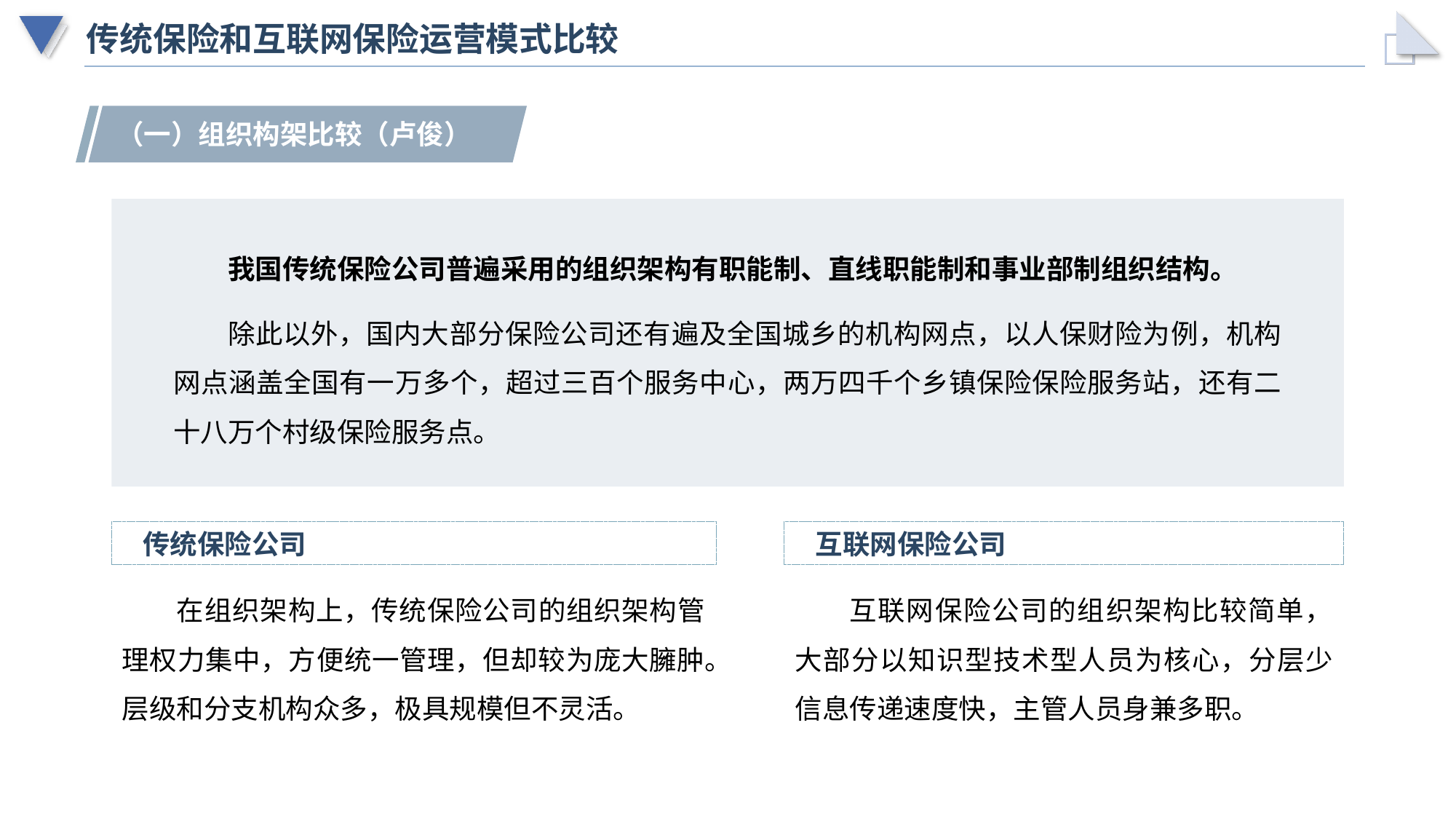

# 传统保险和互联网保险运营模式比较

（一）组织构架比较（卢俊）

我国传统保险公司普遍采用的组织架构有职能制、直线职能制和事业部制组织结构。
除此以外，国内大部分保险公司还有遍及全国城乡的机构网点，以人保财险为例，机构网点涵盖全国有一万多个，超过三百个服务中心，两万四千个乡镇保险保险服务站，还有二十八万个村级保险服务点。
传统保险公司
互联网保险公司
在组织架构上，传统保险公司的组织架构管理权力集中，方便统一管理，但却较为庞大臃肿。层级和分支机构众多，极具规模但不灵活。
互联网保险公司的组织架构比较简单，大部分以知识型技术型人员为核心，分层少信息传递速度快，主管人员身兼多职。